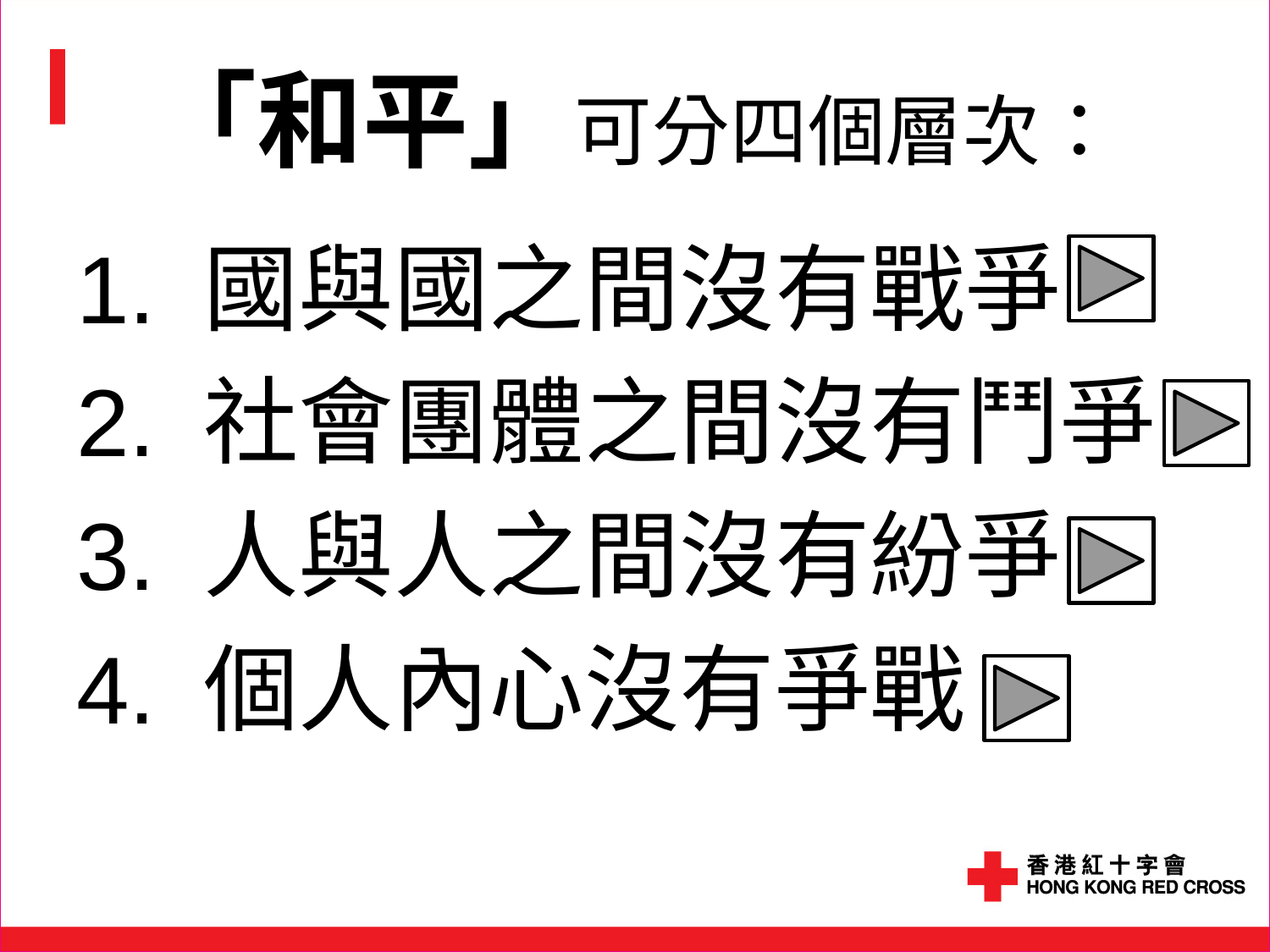

# 「和平」可分四個層次：
國與國之間沒有戰爭
社會團體之間沒有鬥爭
人與人之間沒有紛爭
個人內心沒有爭戰